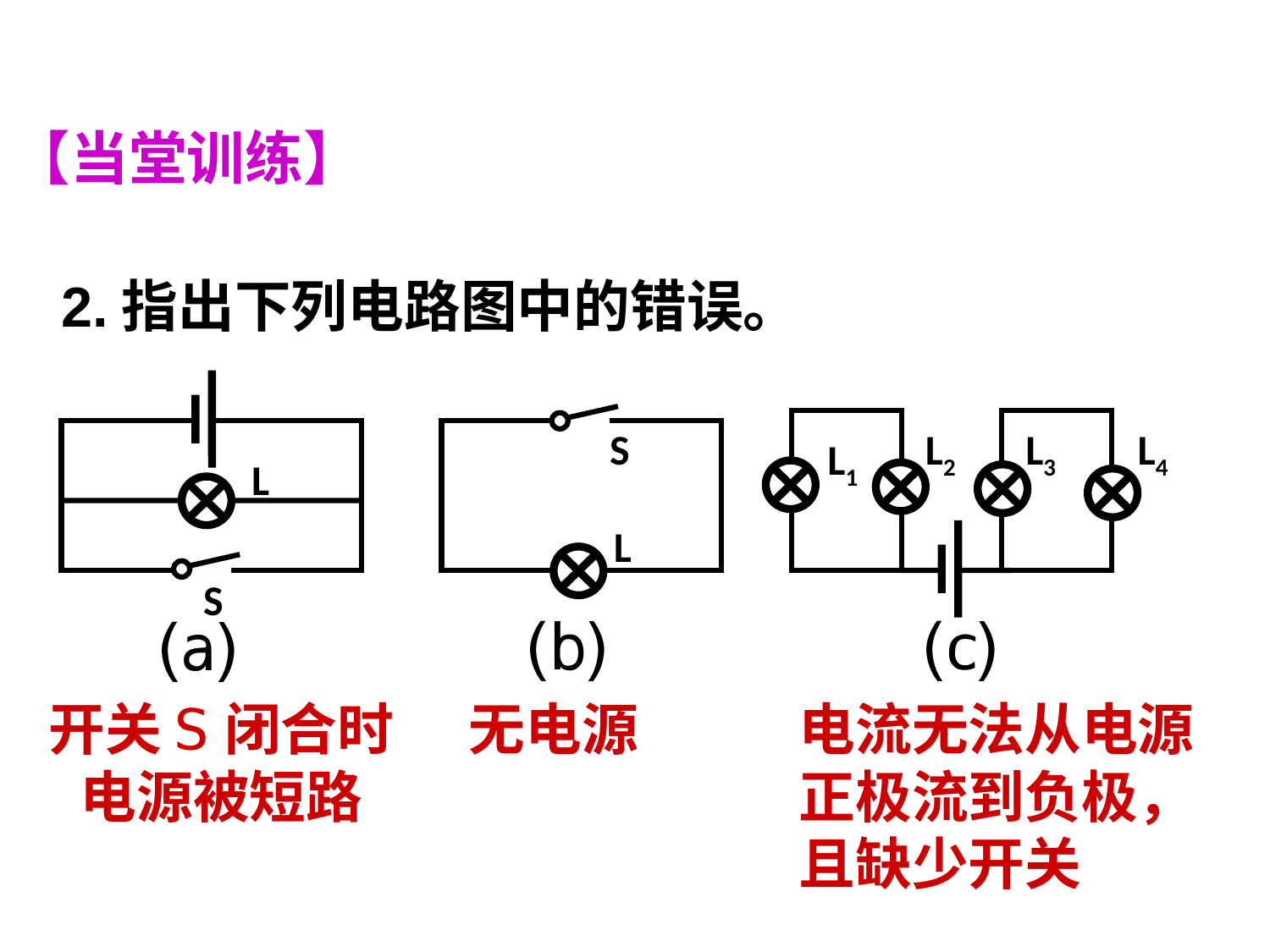

【当堂训练】
2.指出下列电路图中的错误。

(b)
(c)
(a)
S
L2
L3
L4
L1
L
L
S

开关S闭合时电源被短路
无电源
电流无法从电源正极流到负极，且缺少开关